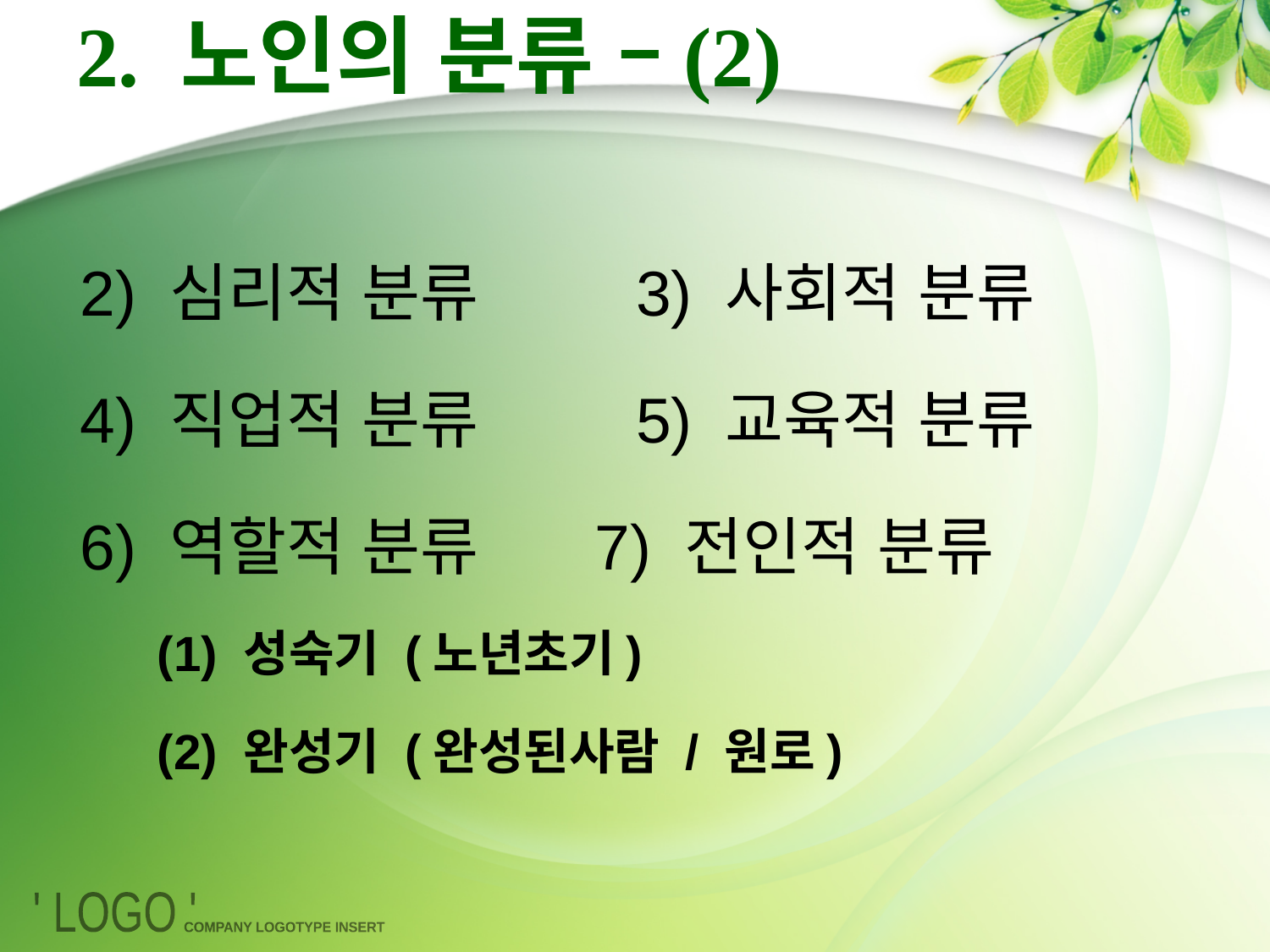

# 2. 노인의 분류 –(2)
2) 심리적 분류		3) 사회적 분류
4) 직업적 분류		5) 교육적 분류
6) 역할적 분류	    7) 전인적 분류
 (1) 성숙기 (노년초기)
 (2) 완성기 (완성된사람 / 원로)